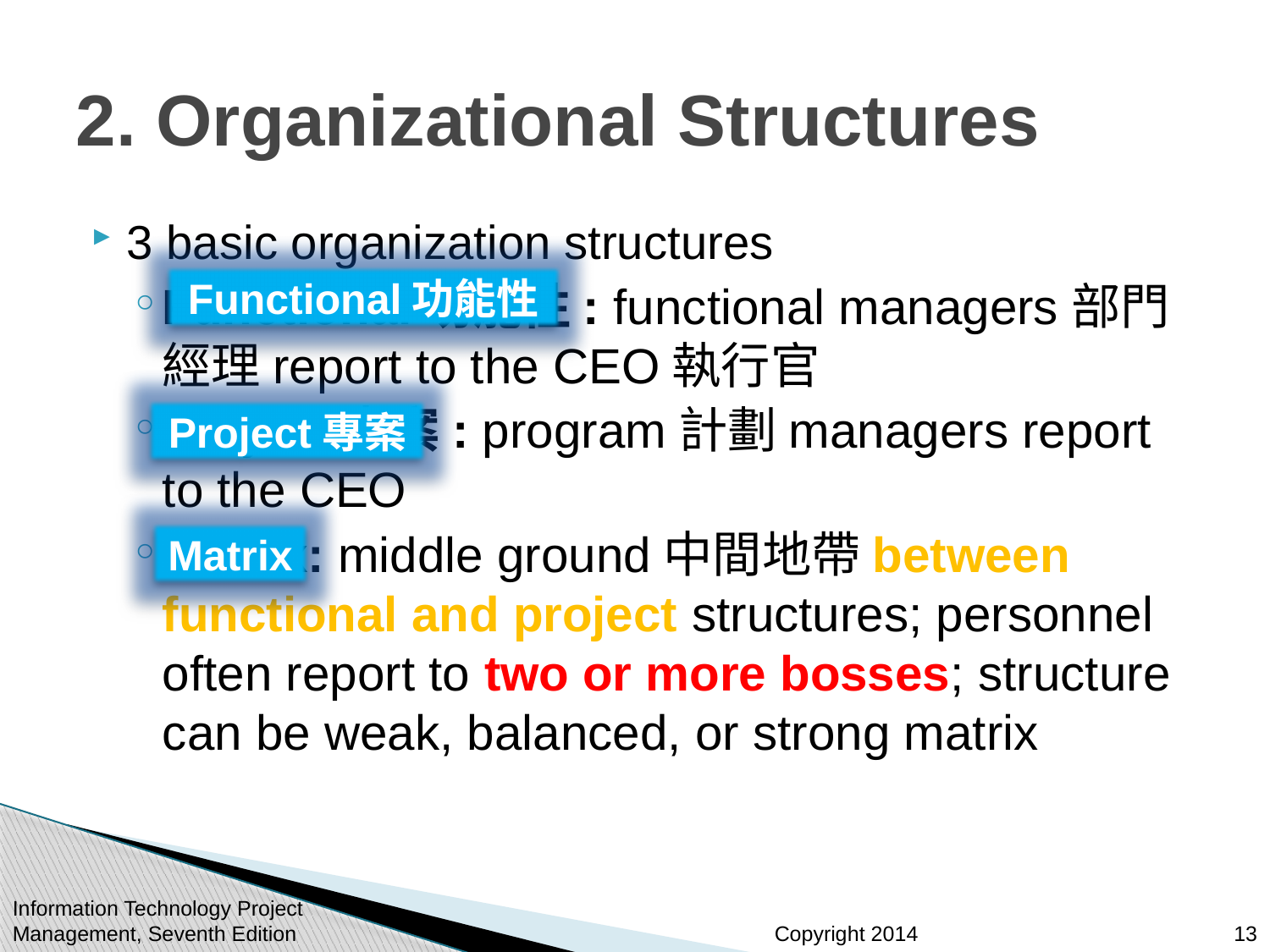

# 2. Organizational Structures
3 basic organization structures
Functional功能性: functional managers部門經理report to the CEO執行官
Project專案: program計劃managers report to the CEO
Matrix: middle ground中間地帶between functional and project structures; personnel often report to two or more bosses; structure can be weak, balanced, or strong matrix
Functional功能性
Project專案
Matrix
Information Technology Project Management, Seventh Edition
13